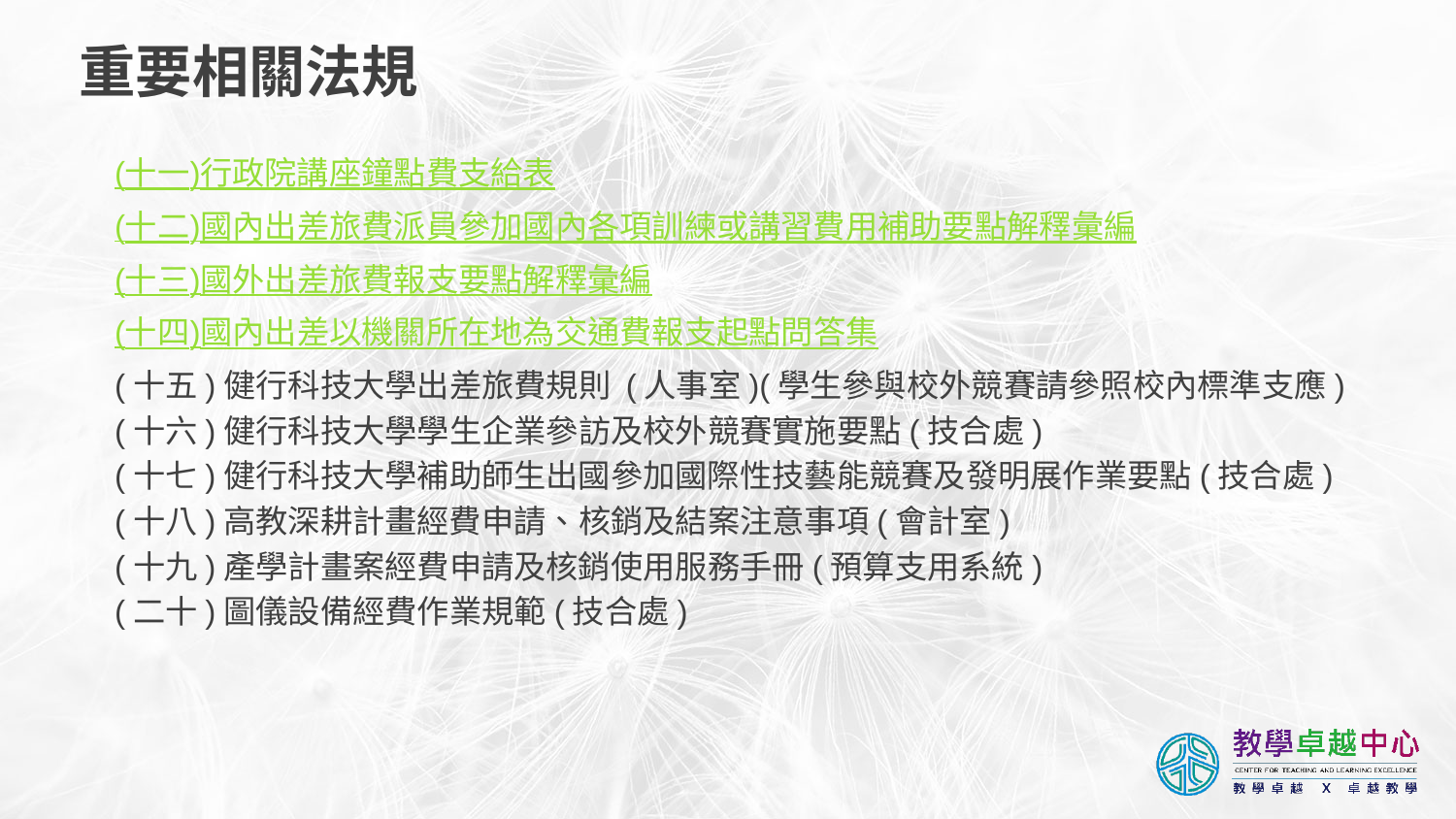

# 重要相關法規
(十一)行政院講座鐘點費支給表
(十二)國內出差旅費派員參加國內各項訓練或講習費用補助要點解釋彙編
(十三)國外出差旅費報支要點解釋彙編
(十四)國內出差以機關所在地為交通費報支起點問答集
(十五)健行科技大學出差旅費規則 (人事室)(學生參與校外競賽請參照校內標準支應)
(十六)健行科技大學學生企業參訪及校外競賽實施要點(技合處)
(十七)健行科技大學補助師生出國參加國際性技藝能競賽及發明展作業要點(技合處)
(十八)高教深耕計畫經費申請、核銷及結案注意事項(會計室)
(十九)產學計畫案經費申請及核銷使用服務手冊(預算支用系統)
(二十)圖儀設備經費作業規範(技合處)